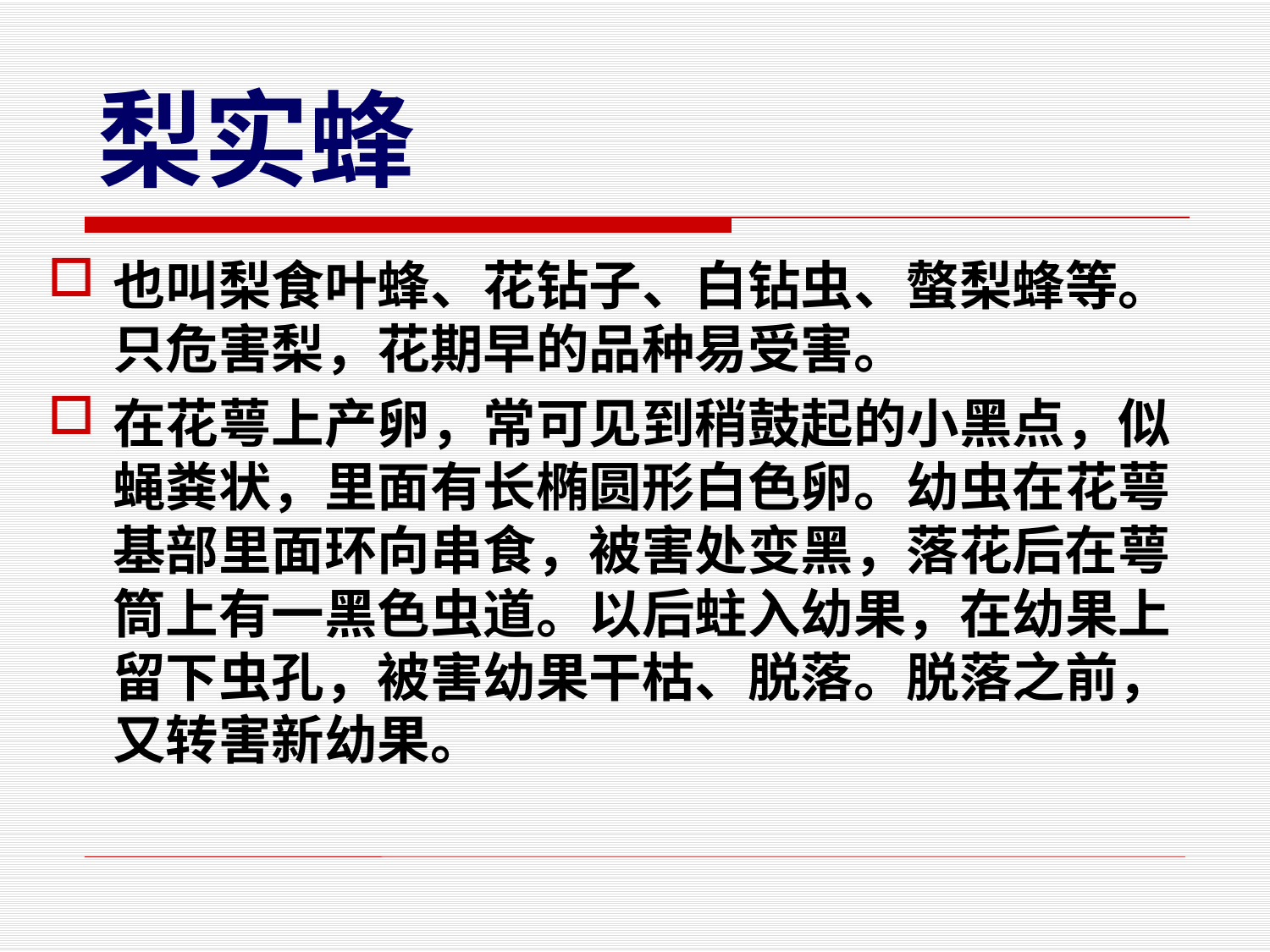

# 梨实蜂
也叫梨食叶蜂、花钻子、白钻虫、螫梨蜂等。只危害梨，花期早的品种易受害。
在花萼上产卵，常可见到稍鼓起的小黑点，似蝇粪状，里面有长椭圆形白色卵。幼虫在花萼基部里面环向串食，被害处变黑，落花后在萼筒上有一黑色虫道。以后蛀入幼果，在幼果上留下虫孔，被害幼果干枯、脱落。脱落之前，又转害新幼果。